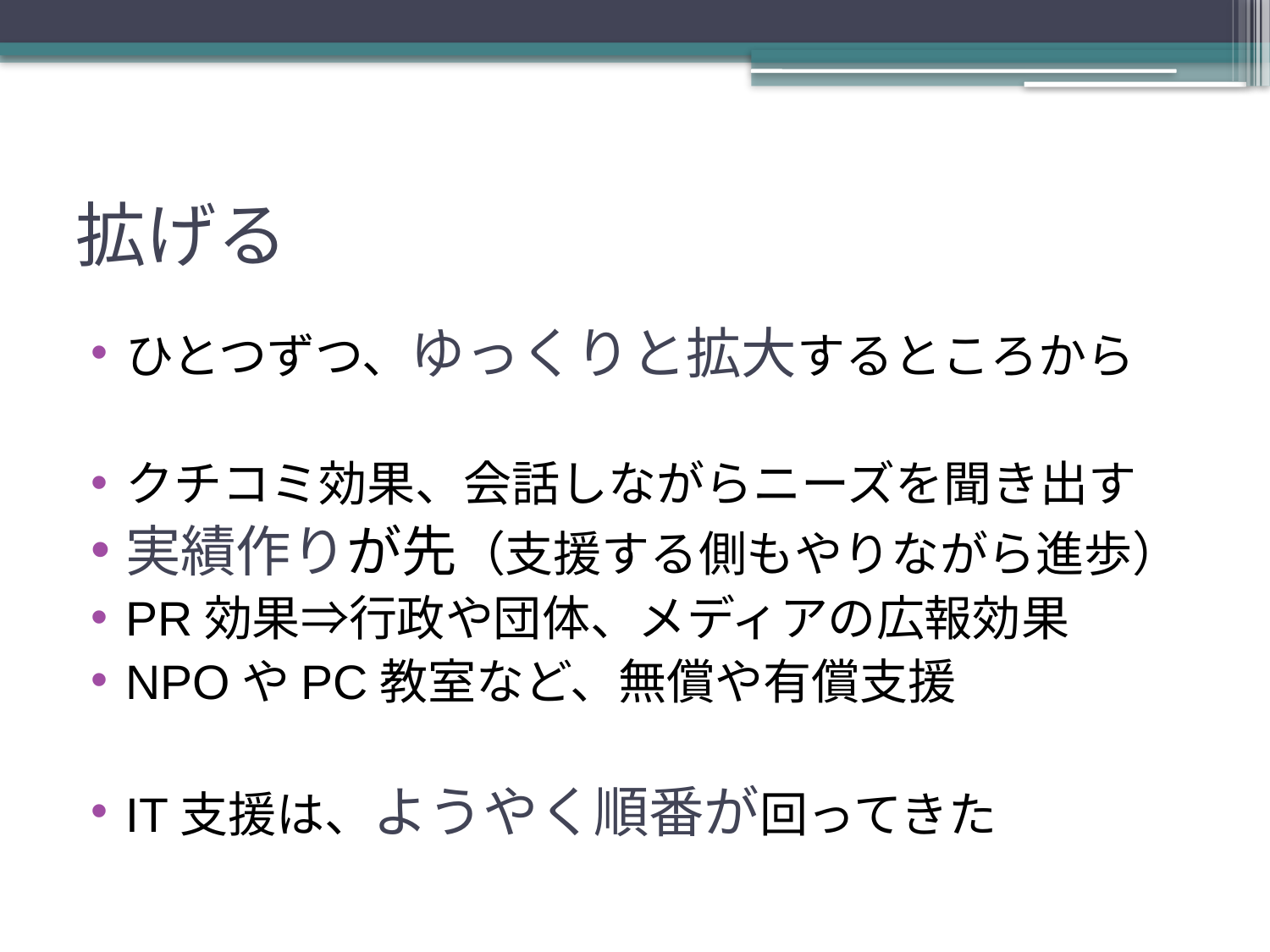

# 拡げる
ひとつずつ、ゆっくりと拡大するところから

クチコミ効果、会話しながらニーズを聞き出す
実績作りが先（支援する側もやりながら進歩）
PR効果⇒行政や団体、メディアの広報効果
NPOやPC教室など、無償や有償支援

IT支援は、ようやく順番が回ってきた